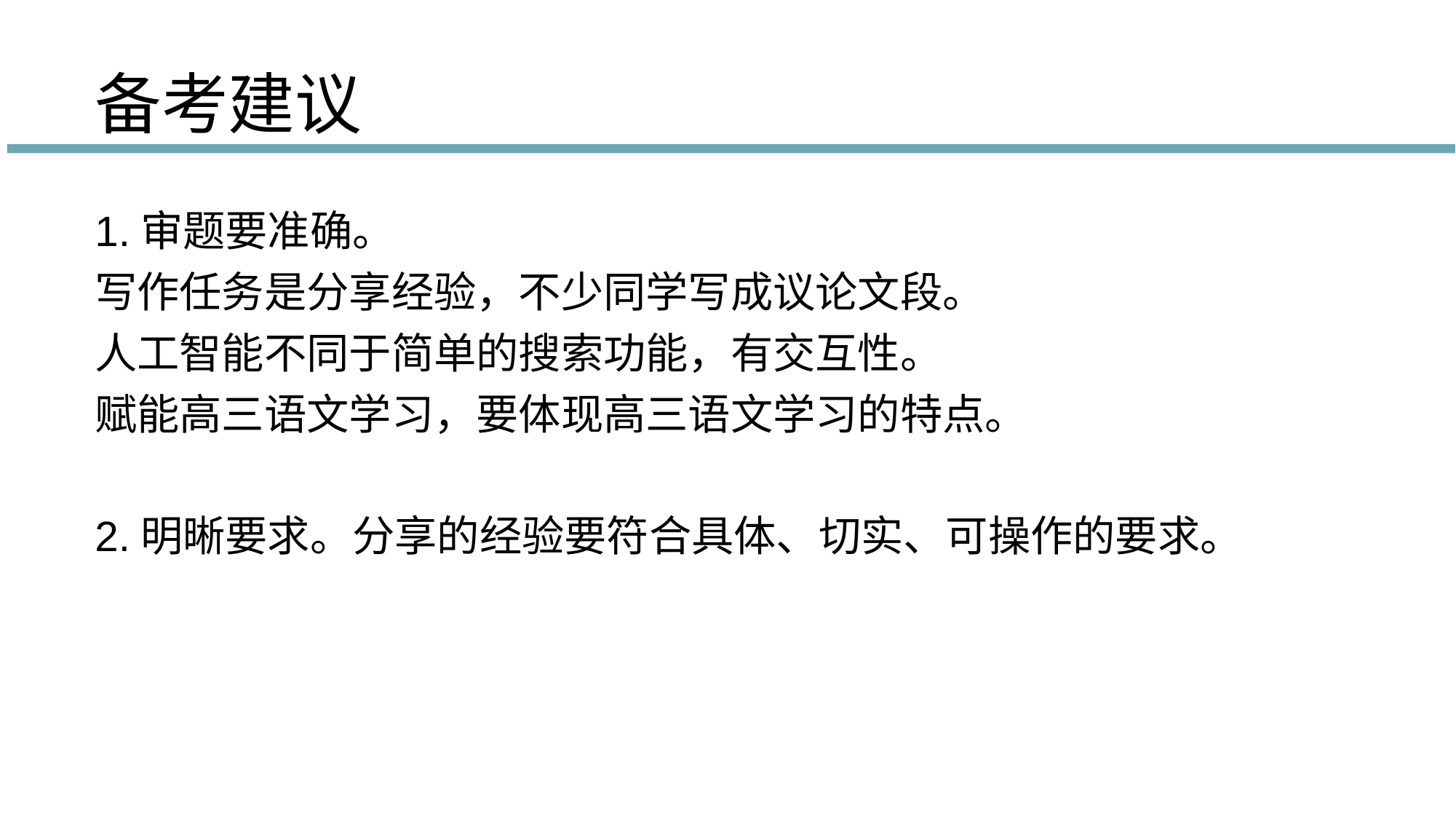

# 备考建议

1.审题要准确。
写作任务是分享经验，不少同学写成议论文段。
人工智能不同于简单的搜索功能，有交互性。
赋能高三语文学习，要体现高三语文学习的特点。

2.明晰要求。分享的经验要符合具体、切实、可操作的要求。